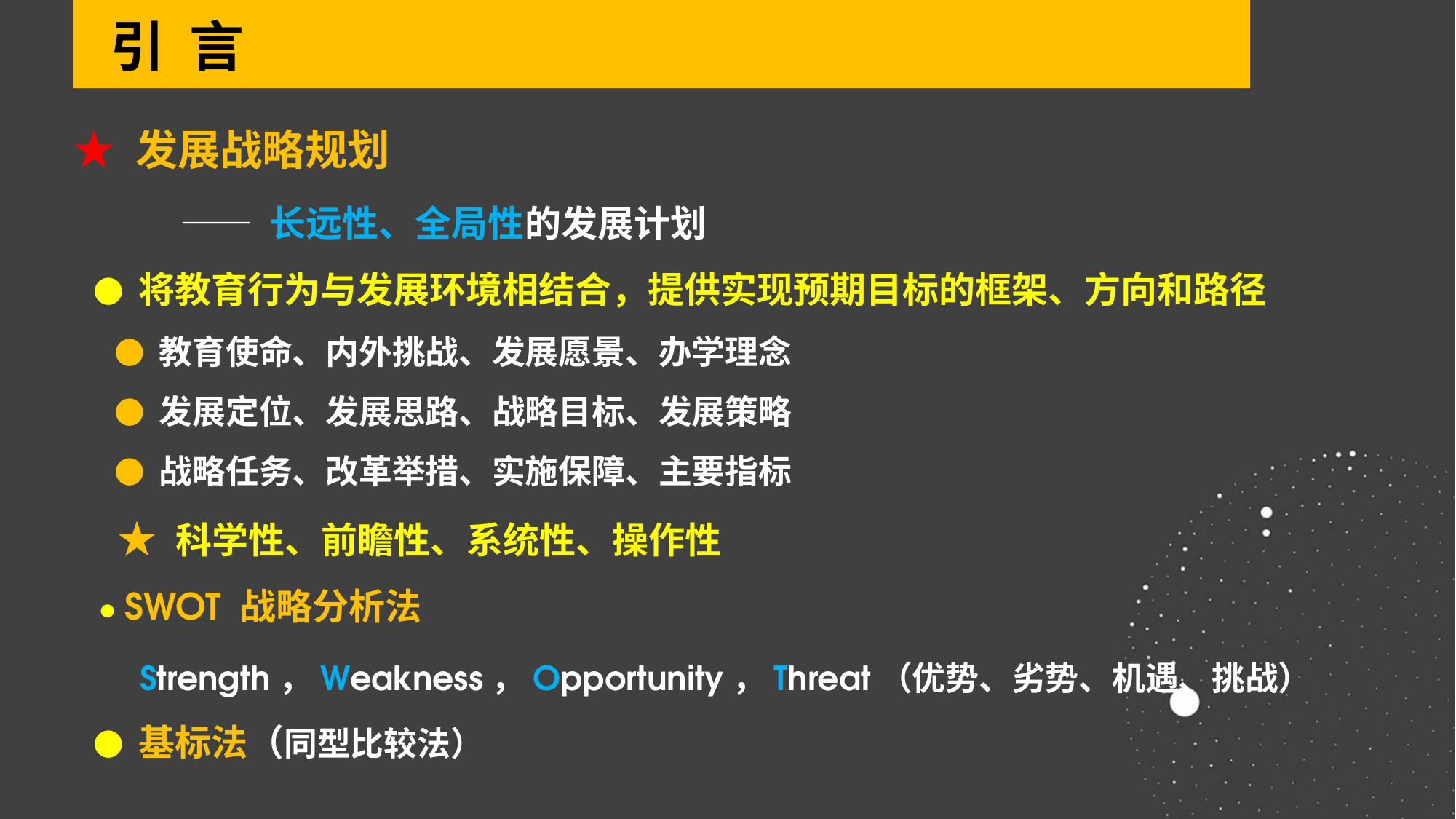

引  言
★ 发展战略规划
            —— 长远性、全局性的发展计划
   ● 将教育行为与发展环境相结合，提供实现预期目标的框架、方向和路径
      ● 教育使命、内外挑战、发展愿景、办学理念
      ● 发展定位、发展思路、战略目标、发展策略
      ● 战略任务、改革举措、实施保障、主要指标
     ★ 科学性、前瞻性、系统性、操作性
   ● SWOT 战略分析法
      Strength，Weakness，Opportunity，Threat（优势、劣势、机遇、挑战）
   ● 基标法（同型比较法）